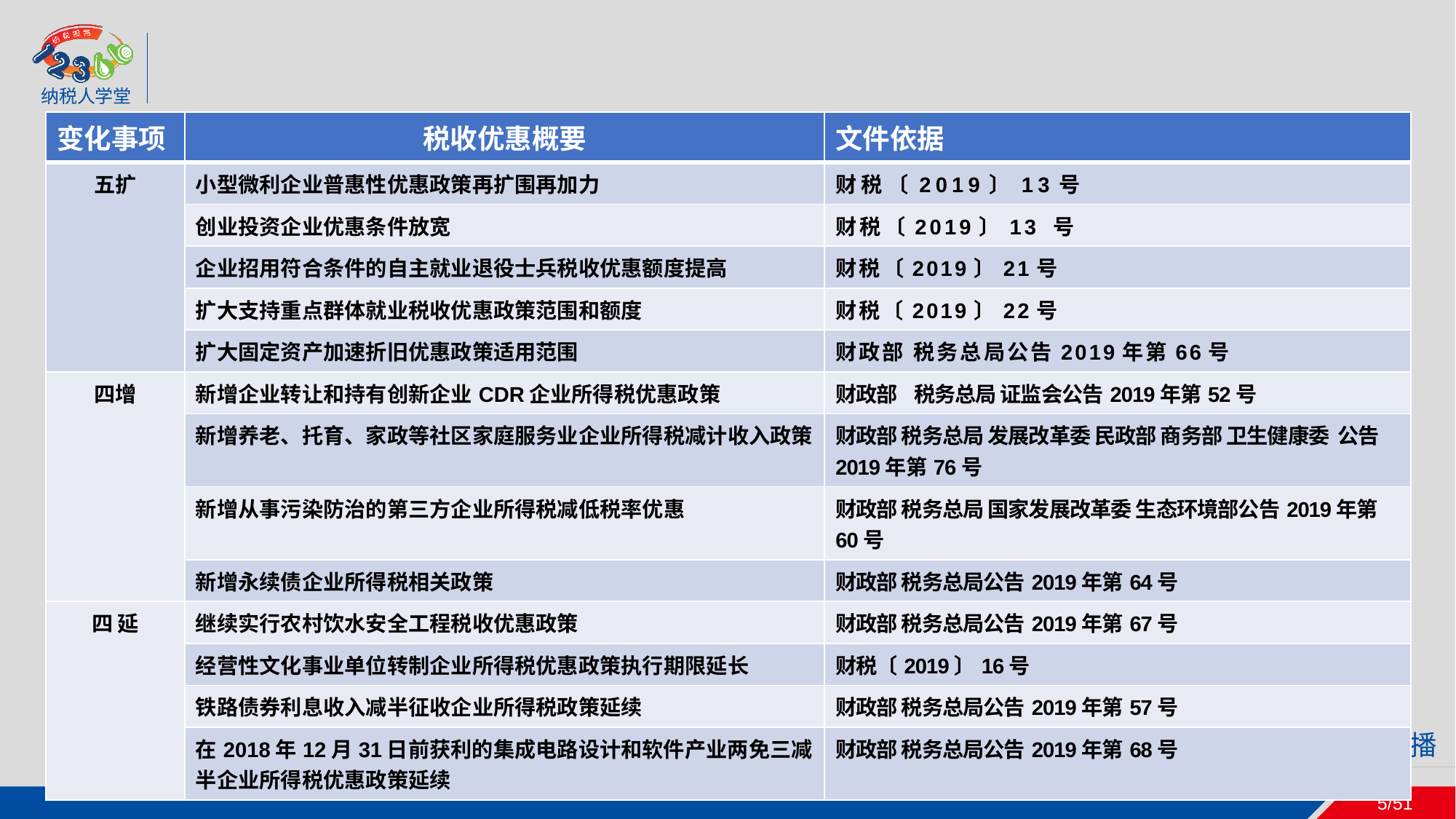

| 变化事项 | 税收优惠概要 | 文件依据 |
| --- | --- | --- |
| 五扩 | 小型微利企业普惠性优惠政策再扩围再加力 | 财税〔2019〕13号 |
|  | 创业投资企业优惠条件放宽 | 财税〔2019〕13 号 |
|  | 企业招用符合条件的自主就业退役士兵税收优惠额度提高 | 财税〔2019〕21号 |
|  | 扩大支持重点群体就业税收优惠政策范围和额度 | 财税〔2019〕22号 |
|  | 扩大固定资产加速折旧优惠政策适用范围 | 财政部 税务总局公告2019年第66号 |
| 四增 | 新增企业转让和持有创新企业CDR企业所得税优惠政策 | 财政部 税务总局 证监会公告2019年第52号 |
|  | 新增养老、托育、家政等社区家庭服务业企业所得税减计收入政策 | 财政部 税务总局 发展改革委 民政部 商务部 卫生健康委 公告2019年第76号 |
|  | 新增从事污染防治的第三方企业所得税减低税率优惠 | 财政部 税务总局 国家发展改革委 生态环境部公告2019年第60号 |
|  | 新增永续债企业所得税相关政策 | 财政部 税务总局公告2019年第64号 |
| 四延 | 继续实行农村饮水安全工程税收优惠政策 | 财政部 税务总局公告2019年第67号 |
|  | 经营性文化事业单位转制企业所得税优惠政策执行期限延长 | 财税〔2019〕16号 |
|  | 铁路债券利息收入减半征收企业所得税政策延续 | 财政部 税务总局公告2019年第57号 |
|  | 在2018年12月31日前获利的集成电路设计和软件产业两免三减半企业所得税优惠政策延续 | 财政部 税务总局公告2019年第68号 |